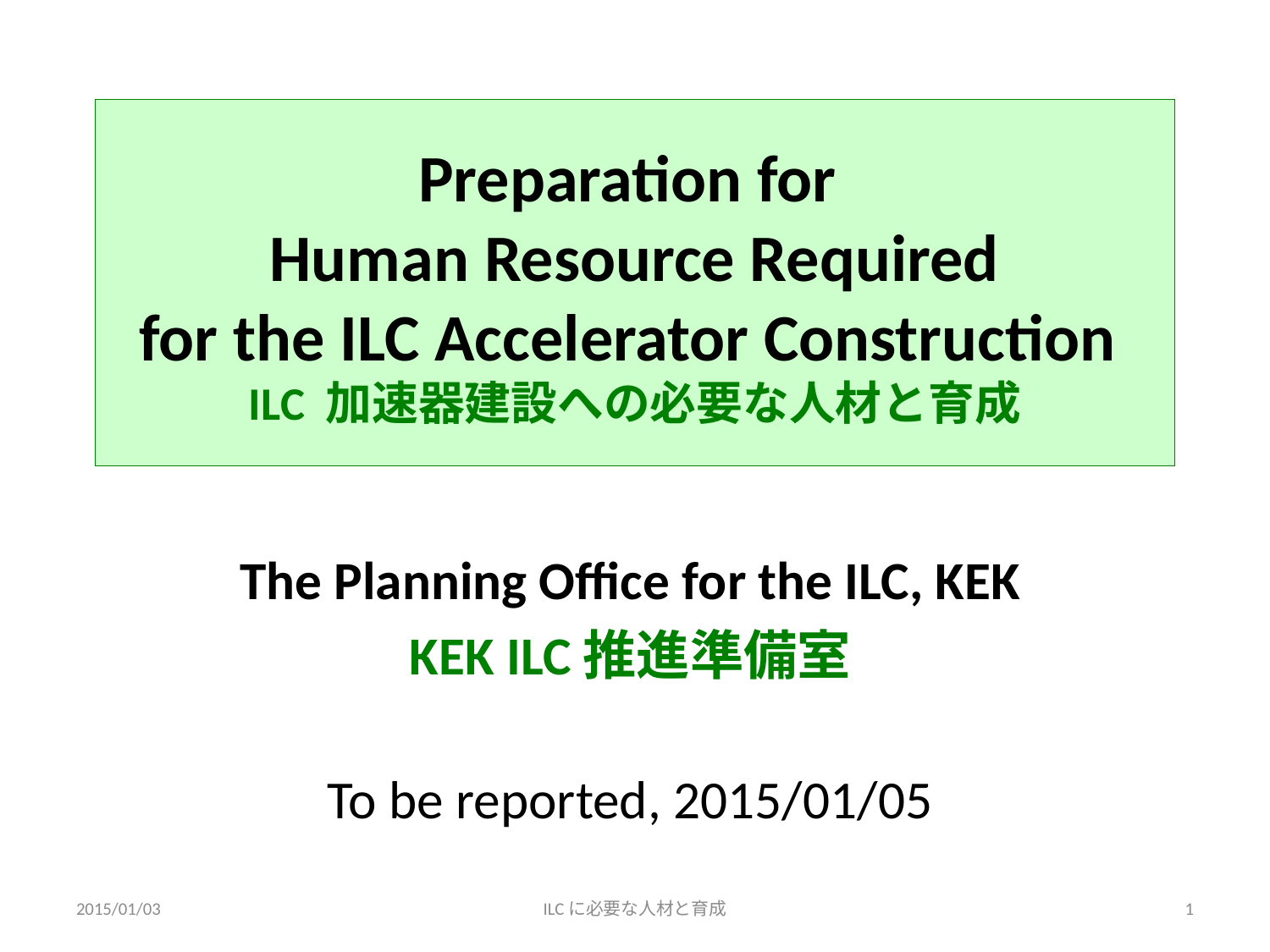

# Preparation for Human Resource Required for the ILC Accelerator Construction ILC 加速器建設への必要な人材と育成
The Planning Office for the ILC, KEK
KEK ILC推進準備室

To be reported, 2015/01/05
2015/01/03
ILCに必要な人材と育成
1